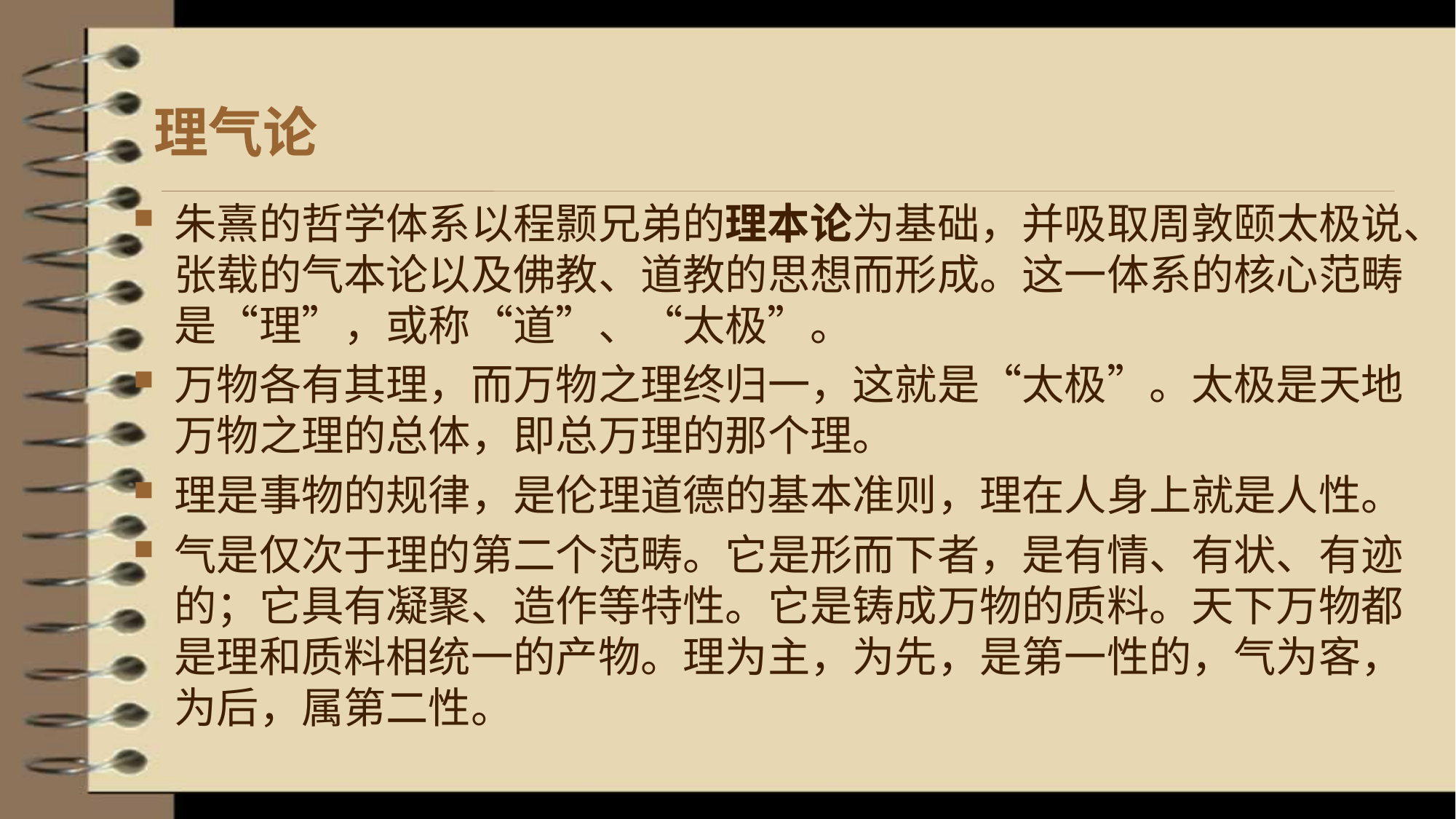

# 理气论
朱熹的哲学体系以程颢兄弟的理本论为基础，并吸取周敦颐太极说、张载的气本论以及佛教、道教的思想而形成。这一体系的核心范畴是“理”，或称“道”、“太极”。
万物各有其理，而万物之理终归一，这就是“太极”。太极是天地万物之理的总体，即总万理的那个理。
理是事物的规律，是伦理道德的基本准则，理在人身上就是人性。
气是仅次于理的第二个范畴。它是形而下者，是有情、有状、有迹的；它具有凝聚、造作等特性。它是铸成万物的质料。天下万物都是理和质料相统一的产物。理为主，为先，是第一性的，气为客，为后，属第二性。